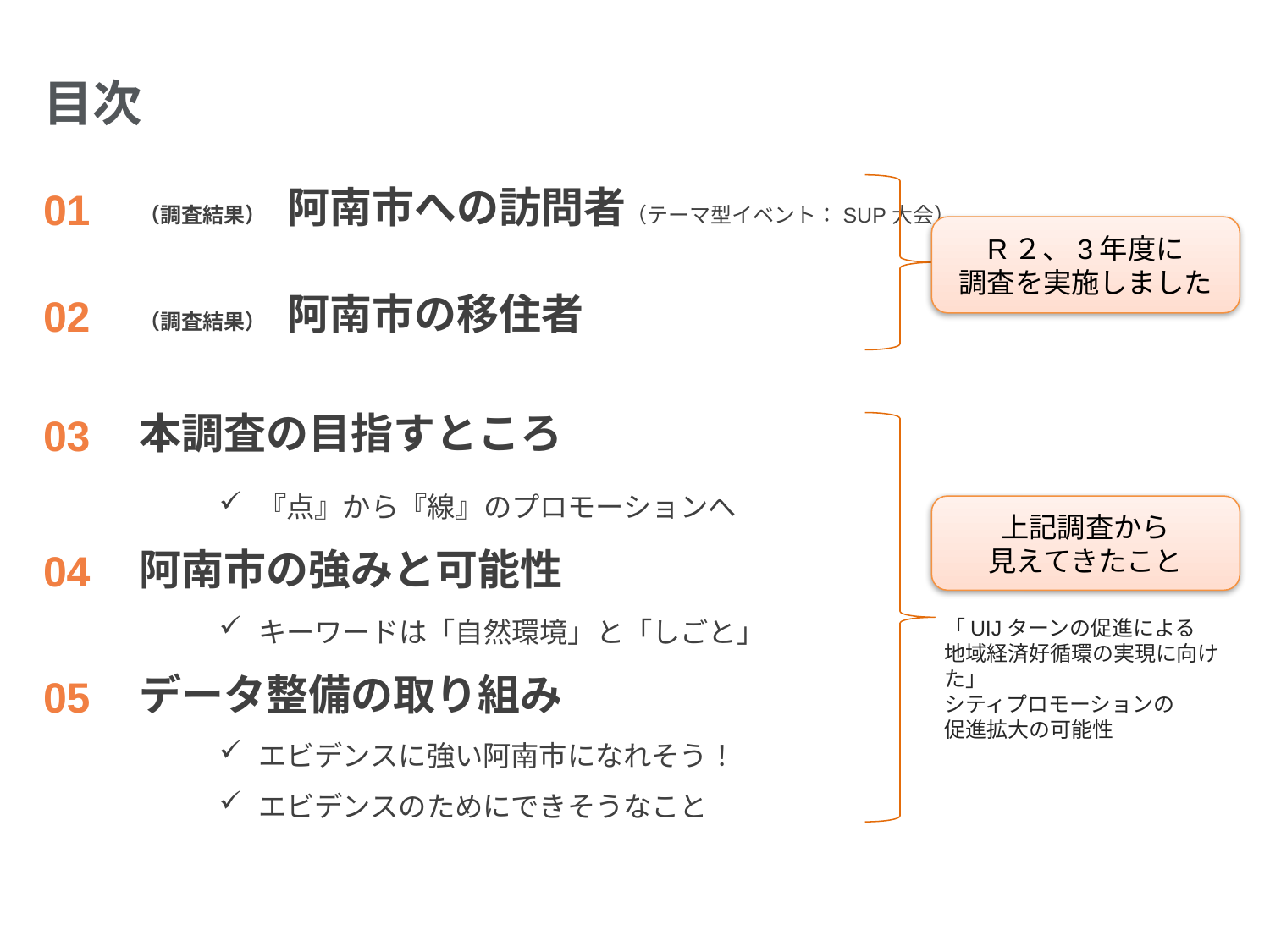

目次

（調査結果）　阿南市への訪問者（テーマ型イベント：SUP大会）
01
R２、3年度に
調査を実施しました
（調査結果）　阿南市の移住者
02
本調査の目指すところ
03

『点』から『線』のプロモーションへ
上記調査から
見えてきたこと
阿南市の強みと可能性
04
キーワードは「自然環境」と「しごと」
「UIJターンの促進による
地域経済好循環の実現に向けた」
シティプロモーションの
促進拡大の可能性
データ整備の取り組み
05
エビデンスに強い阿南市になれそう！
エビデンスのためにできそうなこと